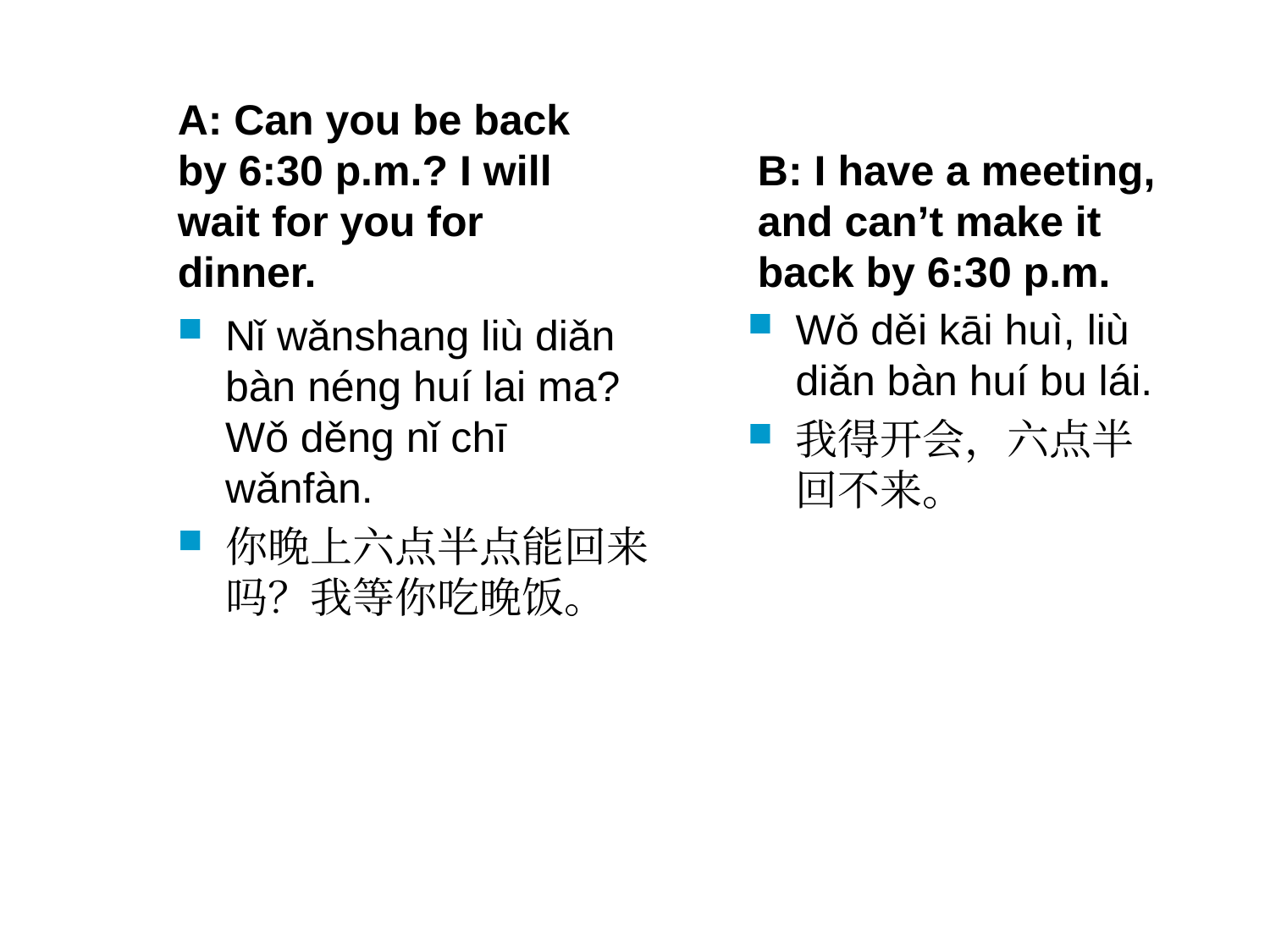

B: I have a meeting, and can’t make it back by 6:30 p.m.
A: Can you be back by 6:30 p.m.? I will wait for you for dinner.
Wǒ děi kāi huì, liù diǎn bàn huí bu lái.
我得开会，六点半回不来。
Nǐ wǎnshang liù diǎn bàn néng huí lai ma? Wǒ děng nǐ chī wǎnfàn.
你晚上六点半点能回来吗？我等你吃晚饭。